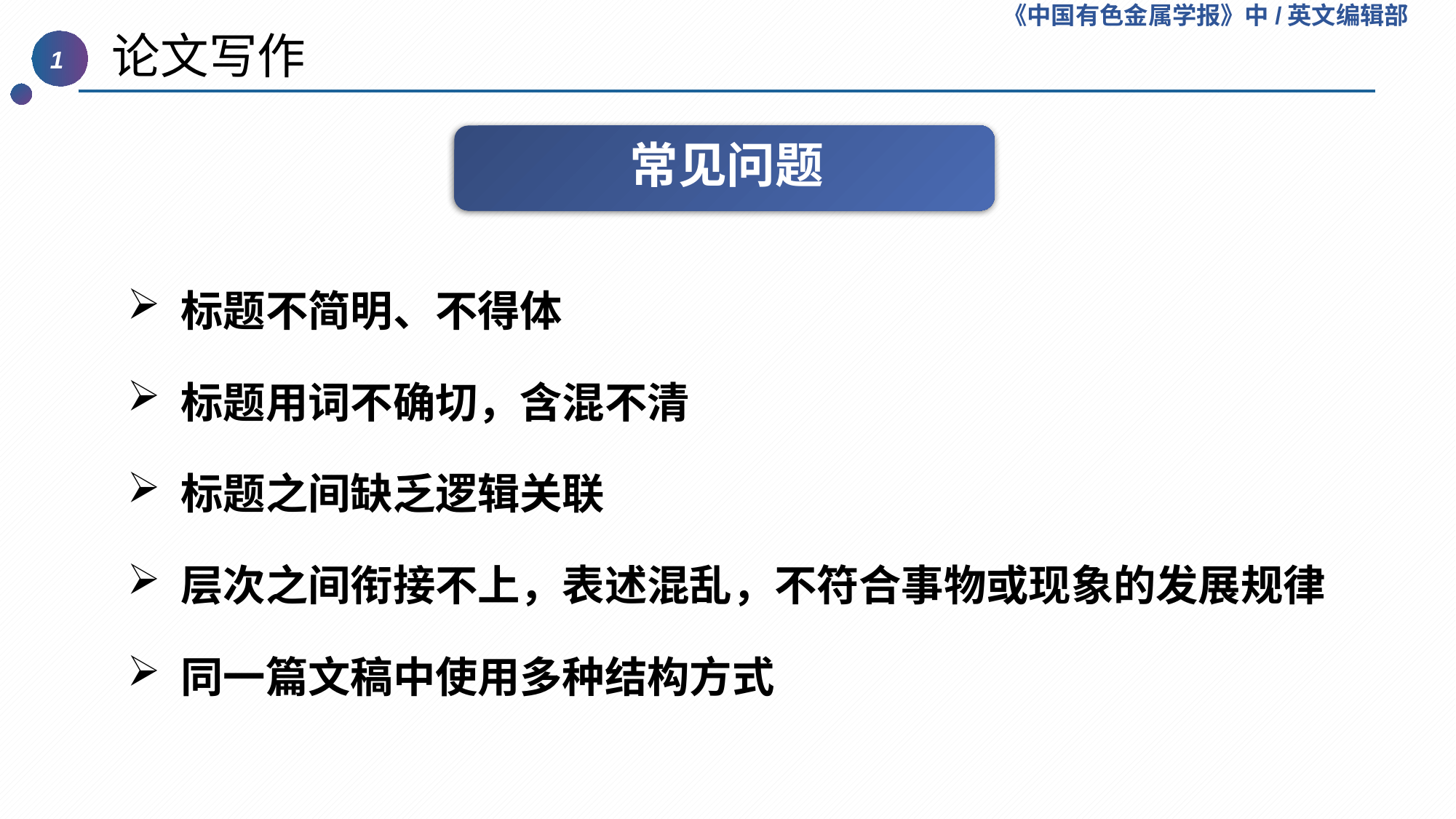

《中国有色金属学报》中/英文编辑部

      论文写作

1

常见问题
 标题不简明、不得体
 标题用词不确切，含混不清
 标题之间缺乏逻辑关联
 层次之间衔接不上，表述混乱，不符合事物或现象的发展规律
 同一篇文稿中使用多种结构方式